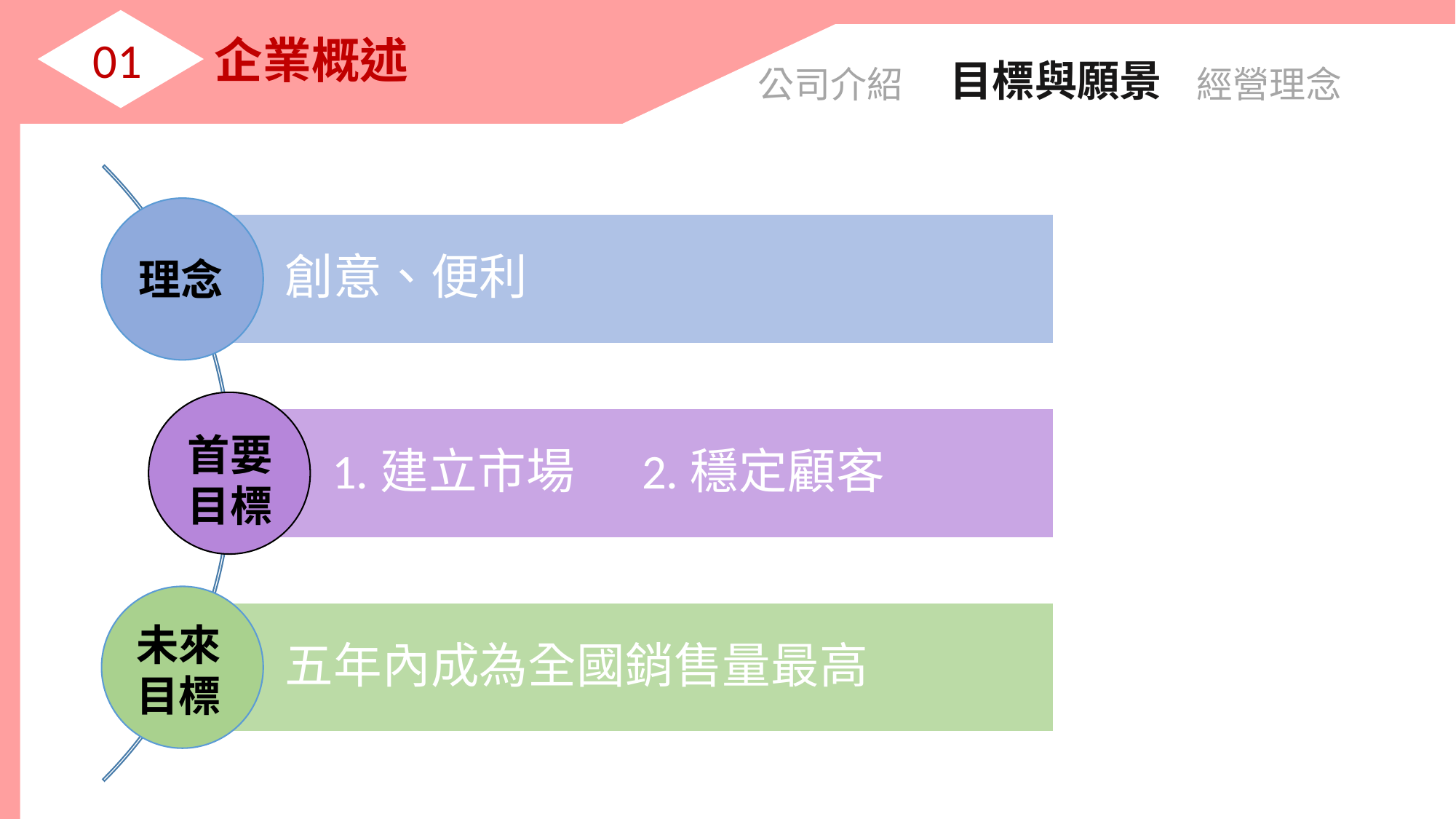

目標與願景
公司介紹
經營理念

創意、便利
1.建立市場     2.穩定顧客
五年內成為全國銷售量最高
理念
首要
目標
未來目標